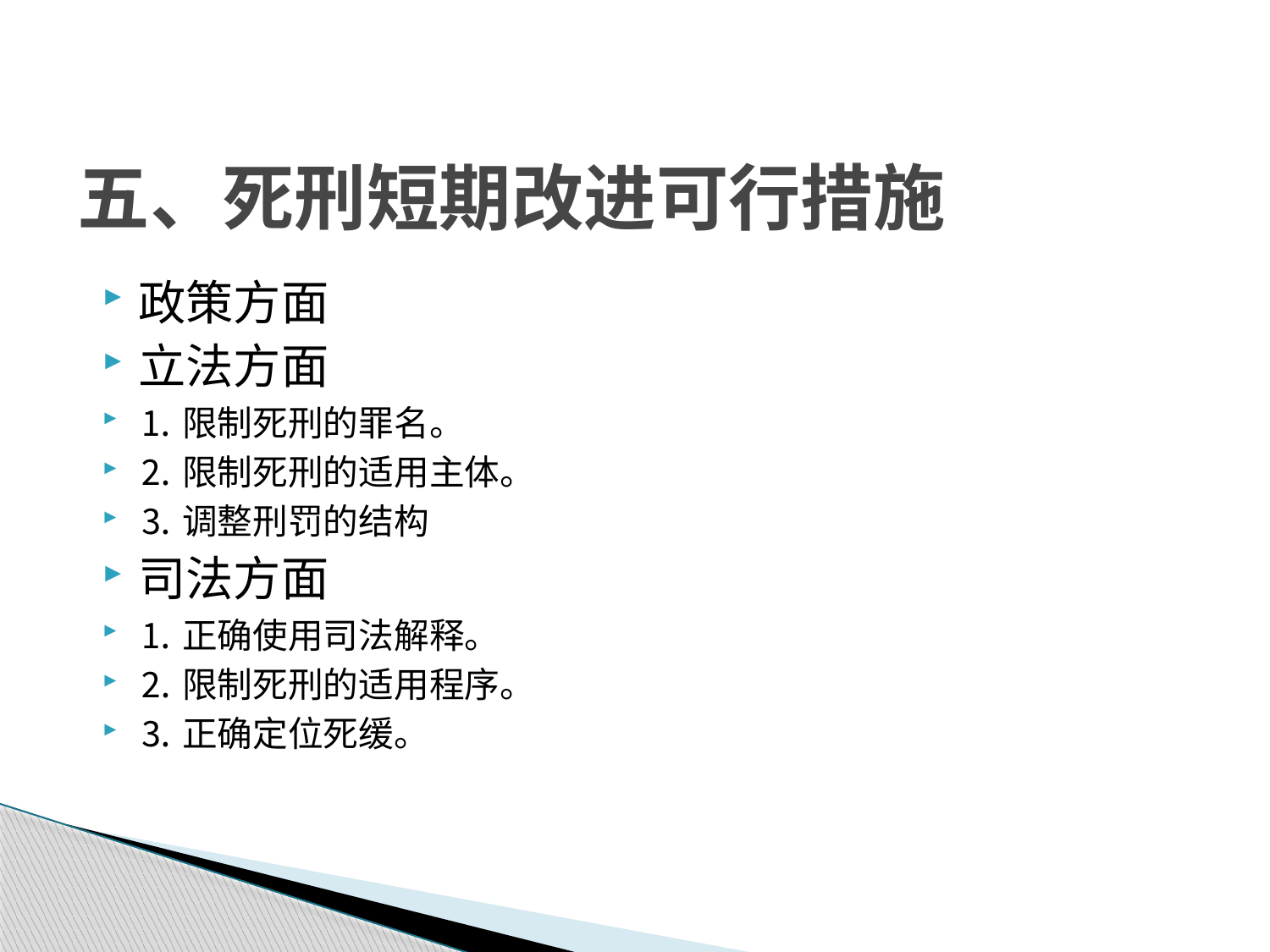

# 五、死刑短期改进可行措施
政策方面
立法方面
⒈限制死刑的罪名。
⒉限制死刑的适用主体。
⒊调整刑罚的结构
司法方面
⒈正确使用司法解释。
⒉限制死刑的适用程序。
⒊正确定位死缓。